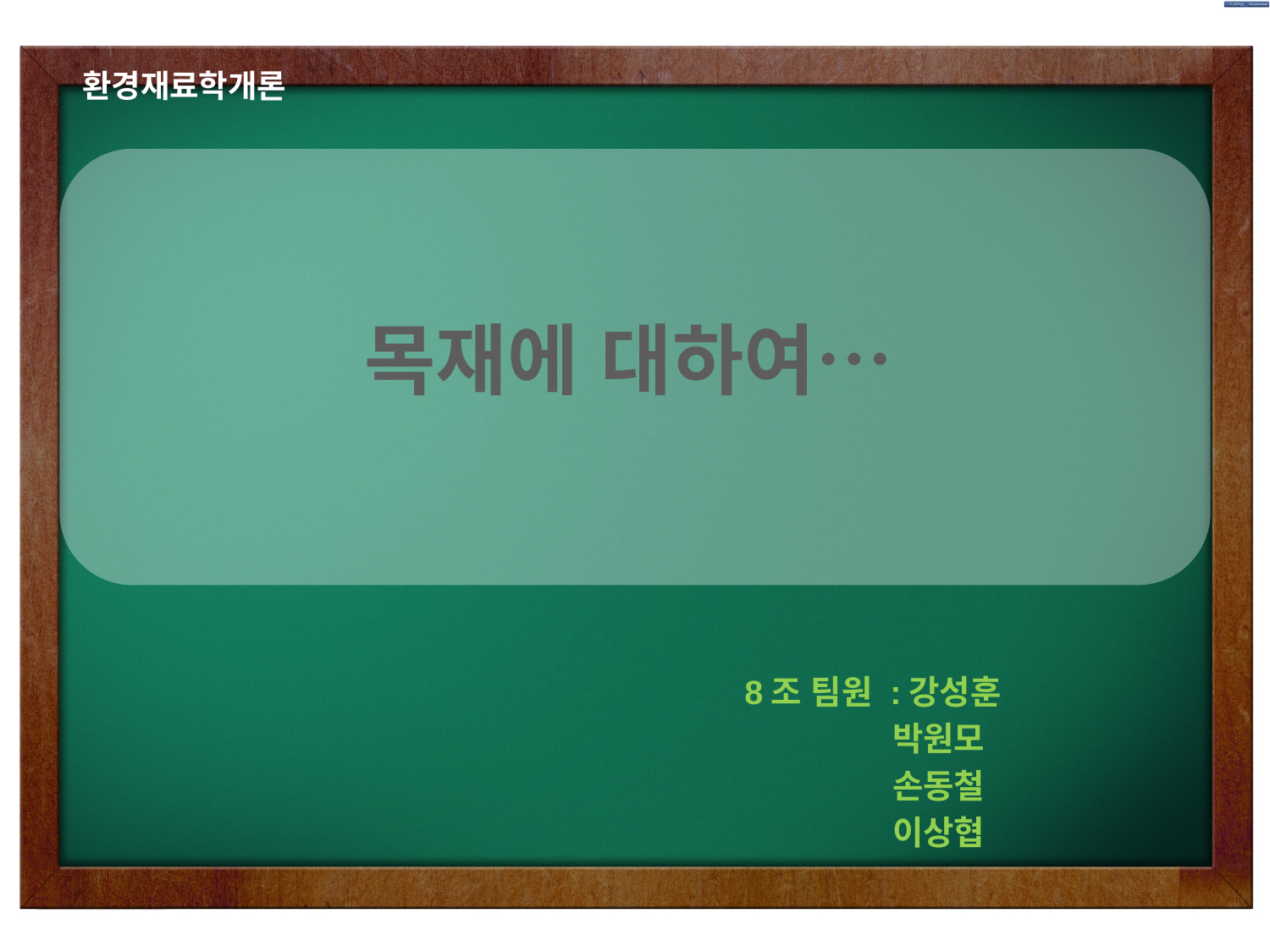

환경재료학개론

# 목재에 대하여…
8조 팀원 :강성훈
             박원모
             손동철
             이상협